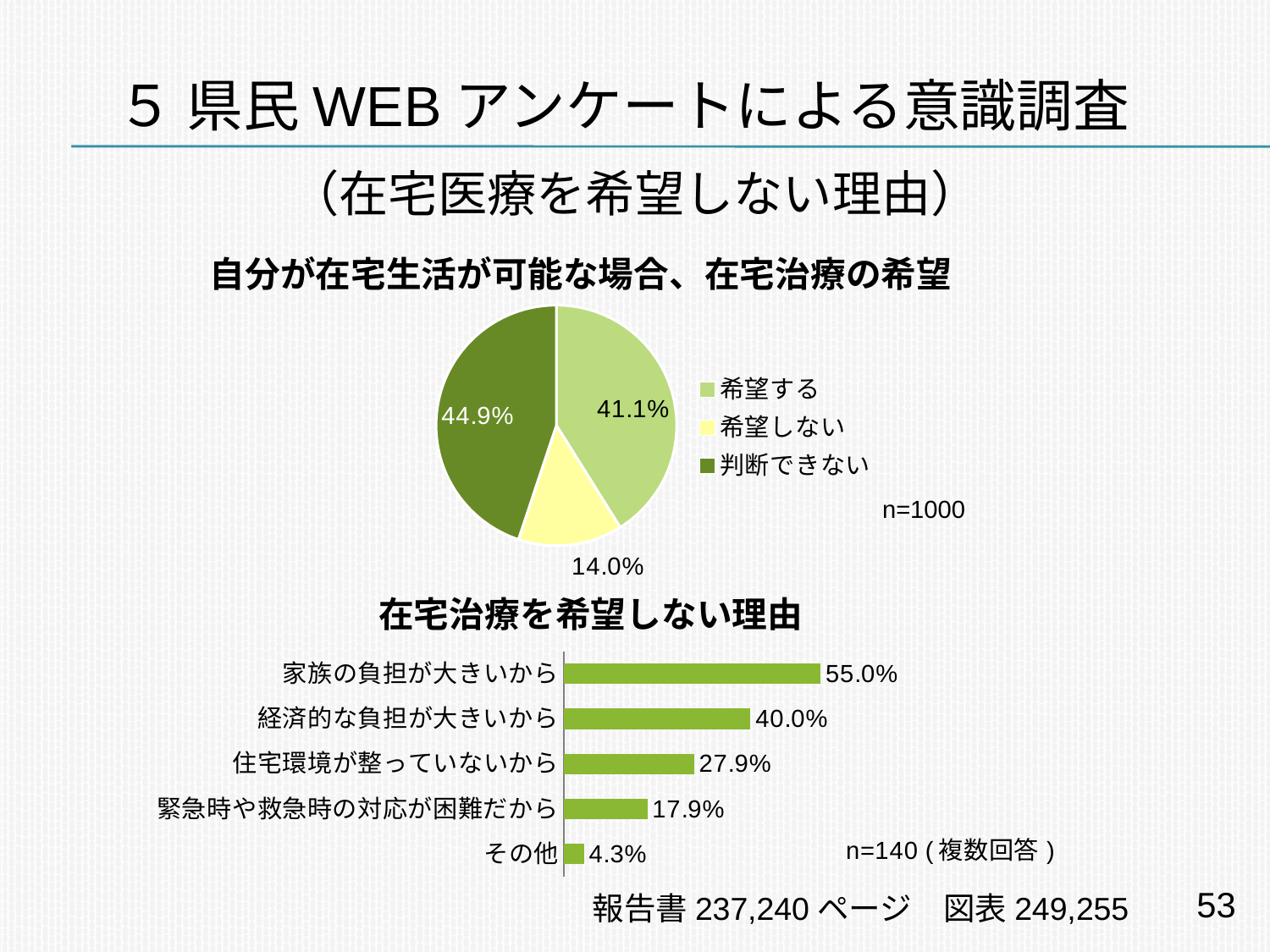

５ 県民webアンケートによる意識調査
（在宅医療を希望しない理由）
自分が在宅生活が可能な場合、在宅治療の希望

### Chart

| Category |  |
|---|---|
| 希望する | 0.4110000000000003 |
| 希望しない | 0.14 |
| 判断できない | 0.449 |
n=1000

### Chart

| Category |  |
|---|---|
| その他 | 0.04285714285714291 |
| 緊急時や救急時の対応が困難だから | 0.17857142857142982 |
| 住宅環境が整っていないから | 0.2785714285714285 |
| 経済的な負担が大きいから | 0.4 |
| 家族の負担が大きいから | 0.55 |
在宅治療を希望しない理由
53
報告書237,240ページ　図表249,255